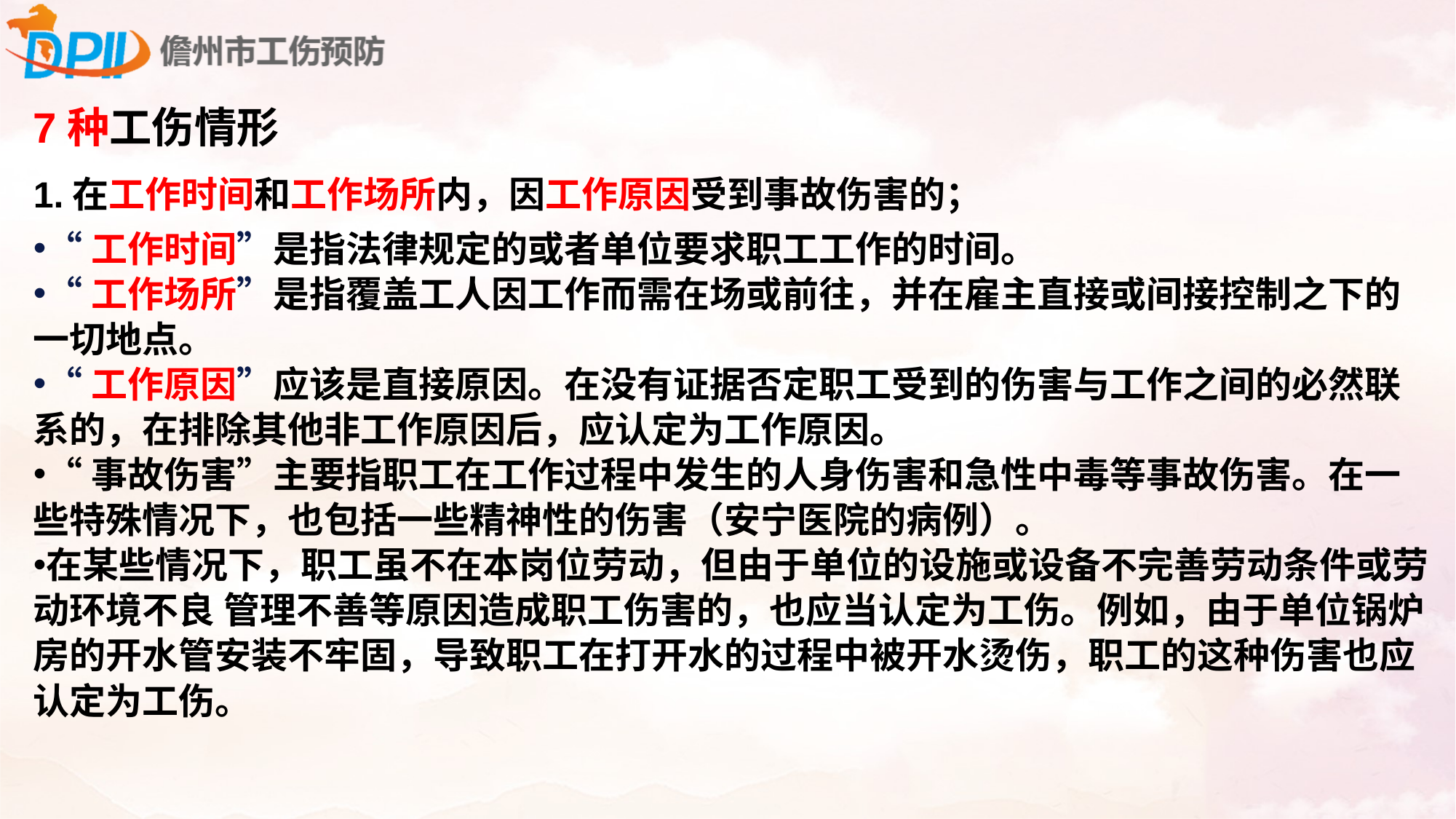

7种工伤情形
1.在工作时间和工作场所内，因工作原因受到事故伤害的；
“工作时间”是指法律规定的或者单位要求职工工作的时间。
“工作场所”是指覆盖工人因工作而需在场或前往，并在雇主直接或间接控制之下的一切地点。
“工作原因”应该是直接原因。在没有证据否定职工受到的伤害与工作之间的必然联系的，在排除其他非工作原因后，应认定为工作原因。
“事故伤害”主要指职工在工作过程中发生的人身伤害和急性中毒等事故伤害。在一些特殊情况下，也包括一些精神性的伤害（安宁医院的病例）。
在某些情况下，职工虽不在本岗位劳动，但由于单位的设施或设备不完善劳动条件或劳动环境不良 管理不善等原因造成职工伤害的，也应当认定为工伤。例如，由于单位锅炉房的开水管安装不牢固，导致职工在打开水的过程中被开水烫伤，职工的这种伤害也应认定为工伤。